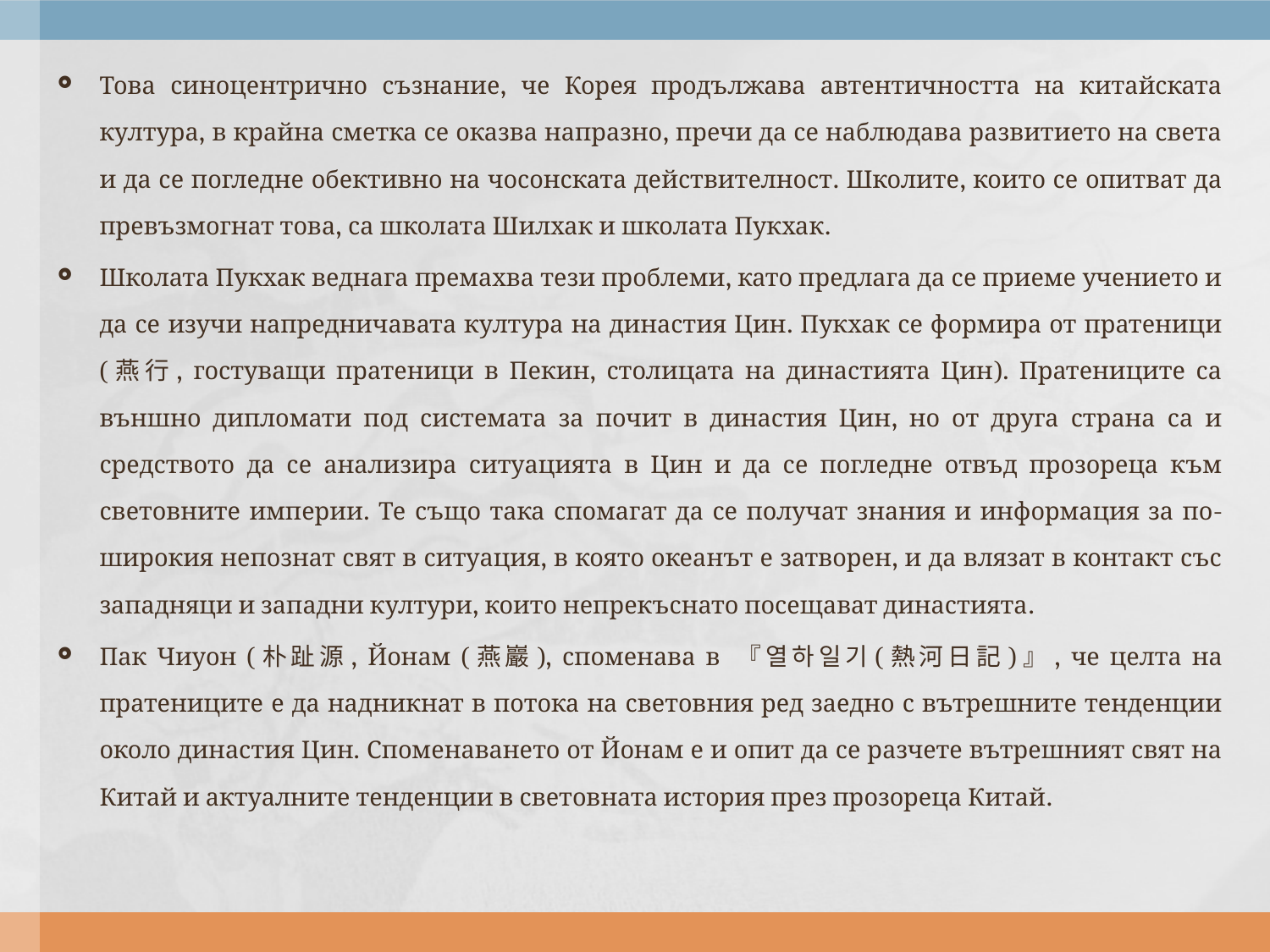

Това синоцентрично съзнание, че Корея продължава автентичността на китайската култура, в крайна сметка се оказва напразно, пречи да се наблюдава развитието на света и да се погледне обективно на чосонската действителност. Школите, които се опитват да превъзмогнат това, са школата Шилхак и школата Пукхак.
Школата Пукхак веднага премахва тези проблеми, като предлага да се приеме учението и да се изучи напредничавата култура на династия Цин. Пукхак се формира от пратеници (燕行, гостуващи пратеници в Пекин, столицата на династията Цин). Пратениците са външно дипломати под системата за почит в династия Цин, но от друга страна са и средството да се анализира ситуацията в Цин и да се погледне отвъд прозореца към световните империи. Те също така спомагат да се получат знания и информация за по-широкия непознат свят в ситуация, в която океанът е затворен, и да влязат в контакт със западняци и западни култури, които непрекъснато посещават династията.
Пак Чиуон (朴趾源, Йонам (燕巖), споменава в 『열하일기(熱河日記)』, че целта на пратениците е да надникнат в потока на световния ред заедно с вътрешните тенденции около династия Цин. Споменаването от Йонам е и опит да се разчете вътрешният свят на Китай и актуалните тенденции в световната история през прозореца Китай.